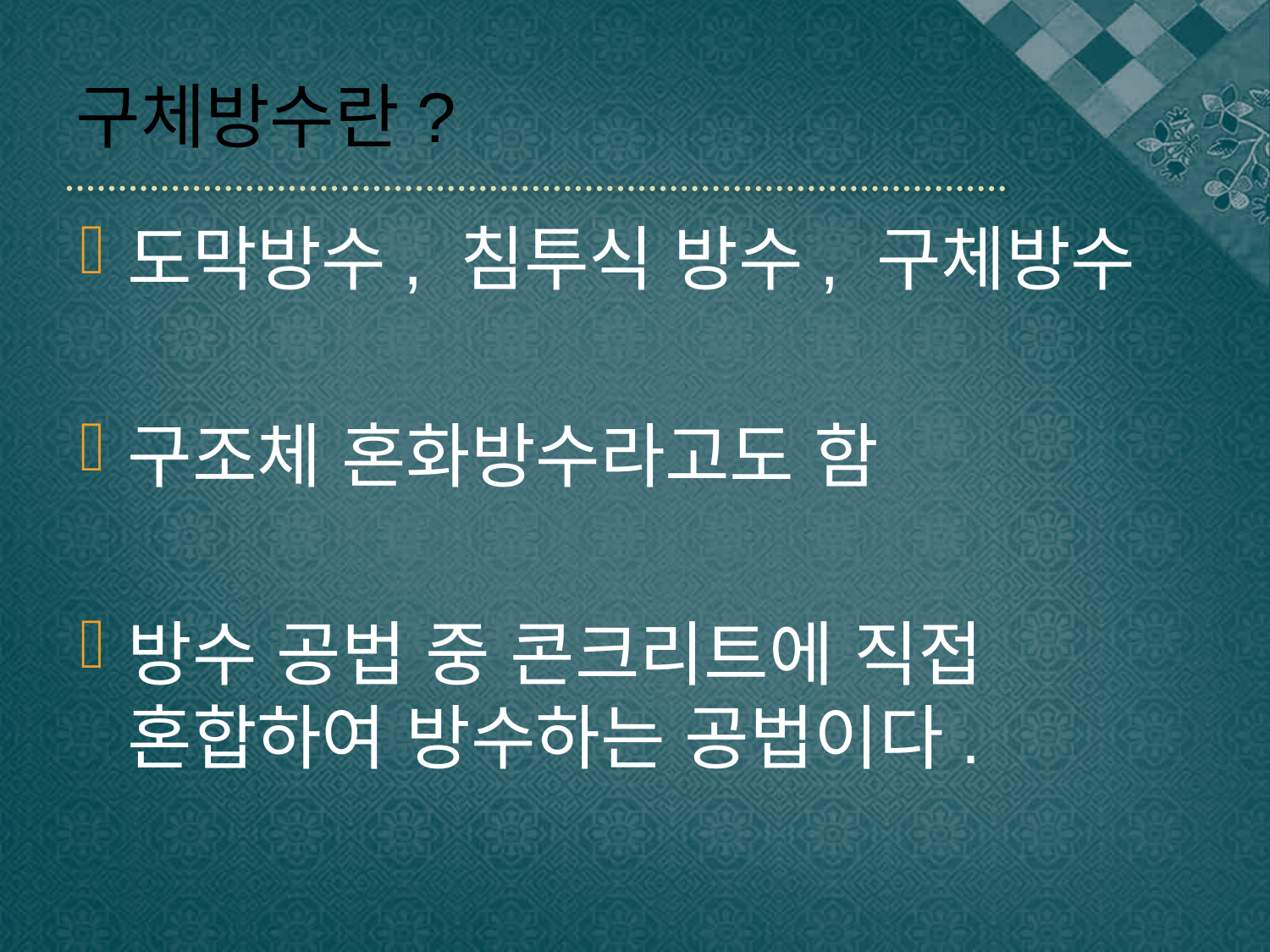

# 구체방수란?
도막방수, 침투식 방수, 구체방수

구조체 혼화방수라고도 함

방수 공법 중 콘크리트에 직접  혼합하여 방수하는 공법이다.